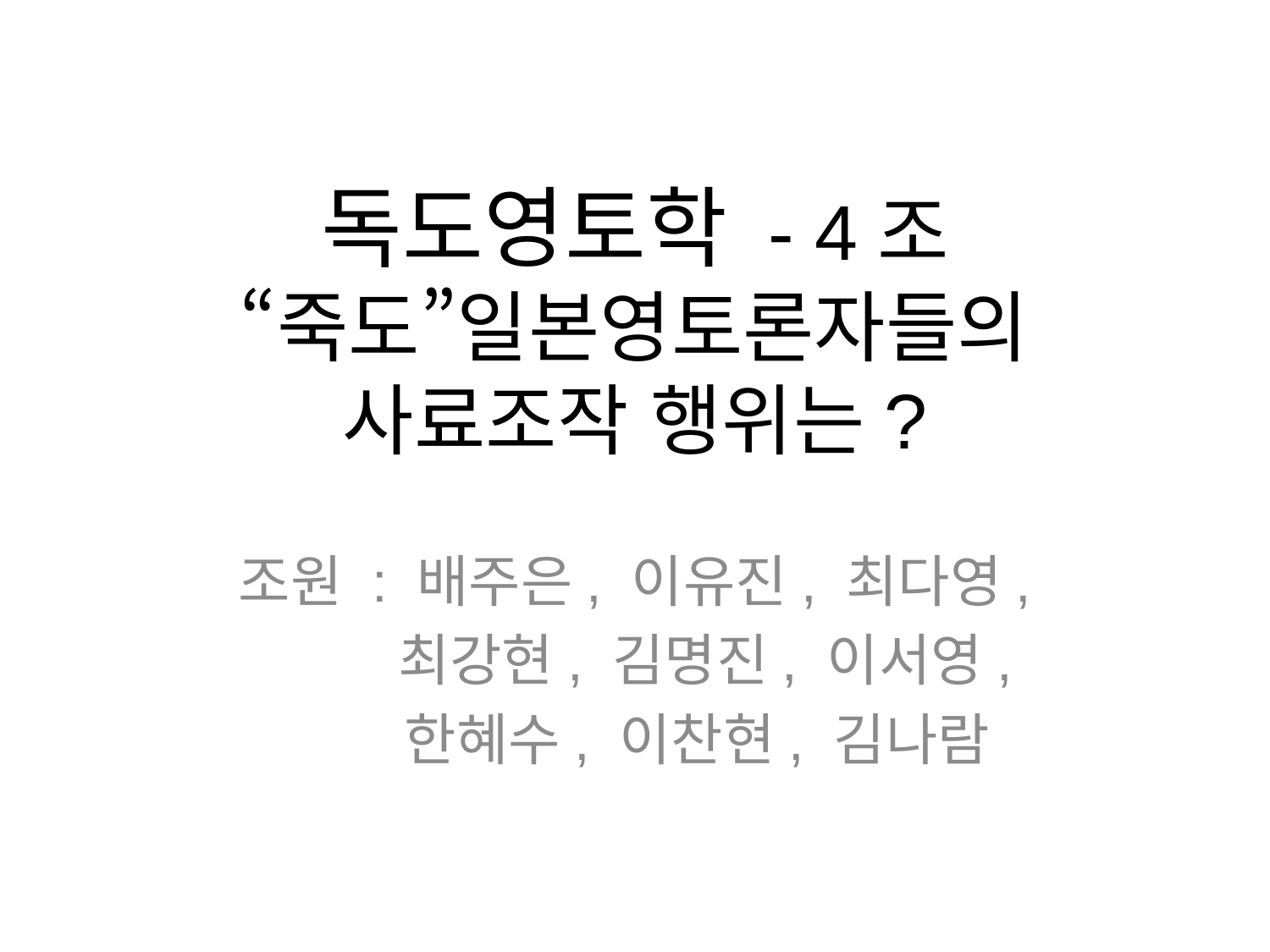

# 독도영토학 - 4조 “죽도”일본영토론자들의 사료조작 행위는?
조원 : 배주은, 이유진, 최다영,
        최강현, 김명진, 이서영,
       한혜수, 이찬현, 김나람